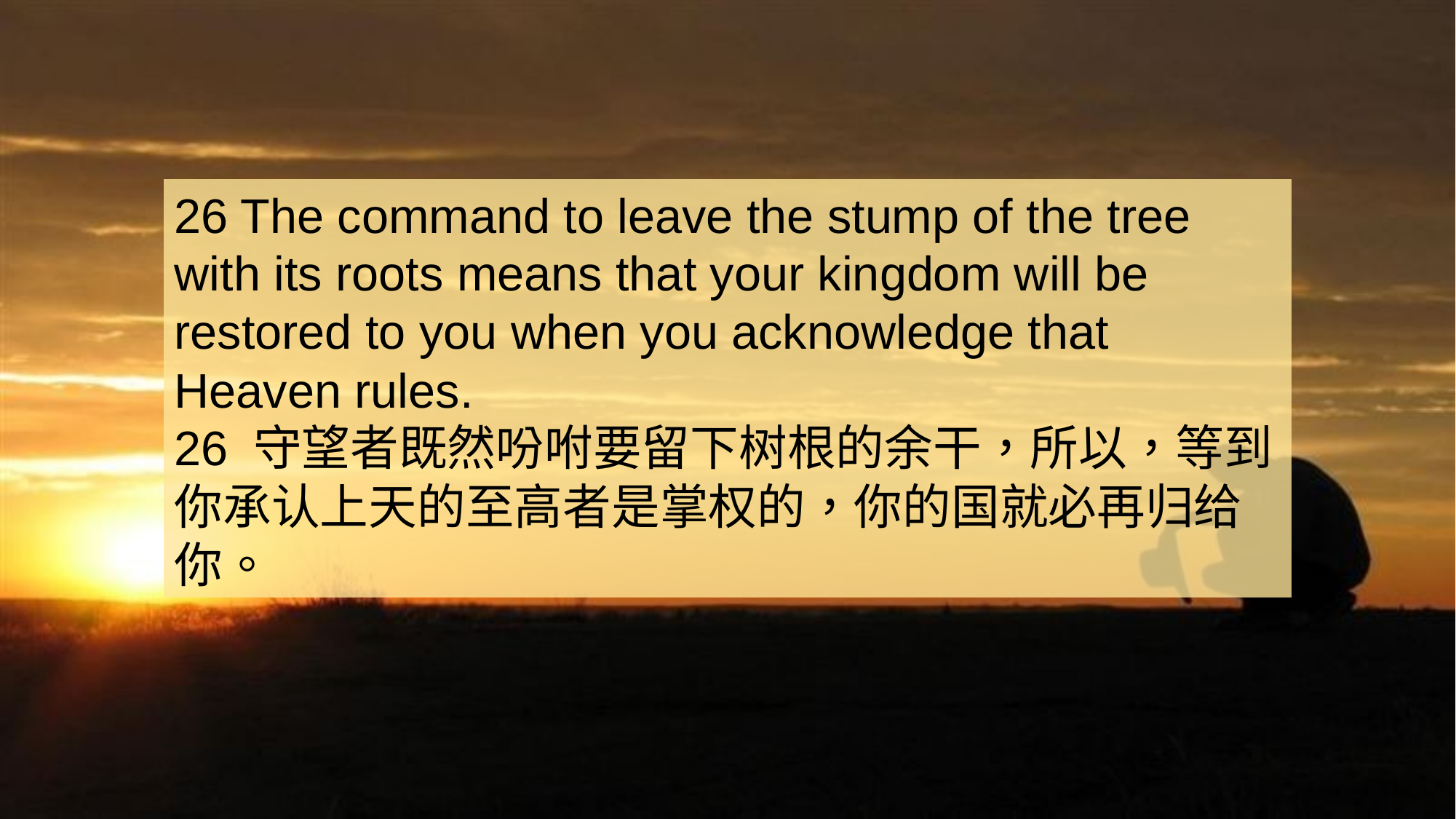

26 The command to leave the stump of the tree with its roots means that your kingdom will be restored to you when you acknowledge that Heaven rules.
26 守望者既然吩咐要留下树根的余干，所以，等到你承认上天的至高者是掌权的，你的国就必再归给你。